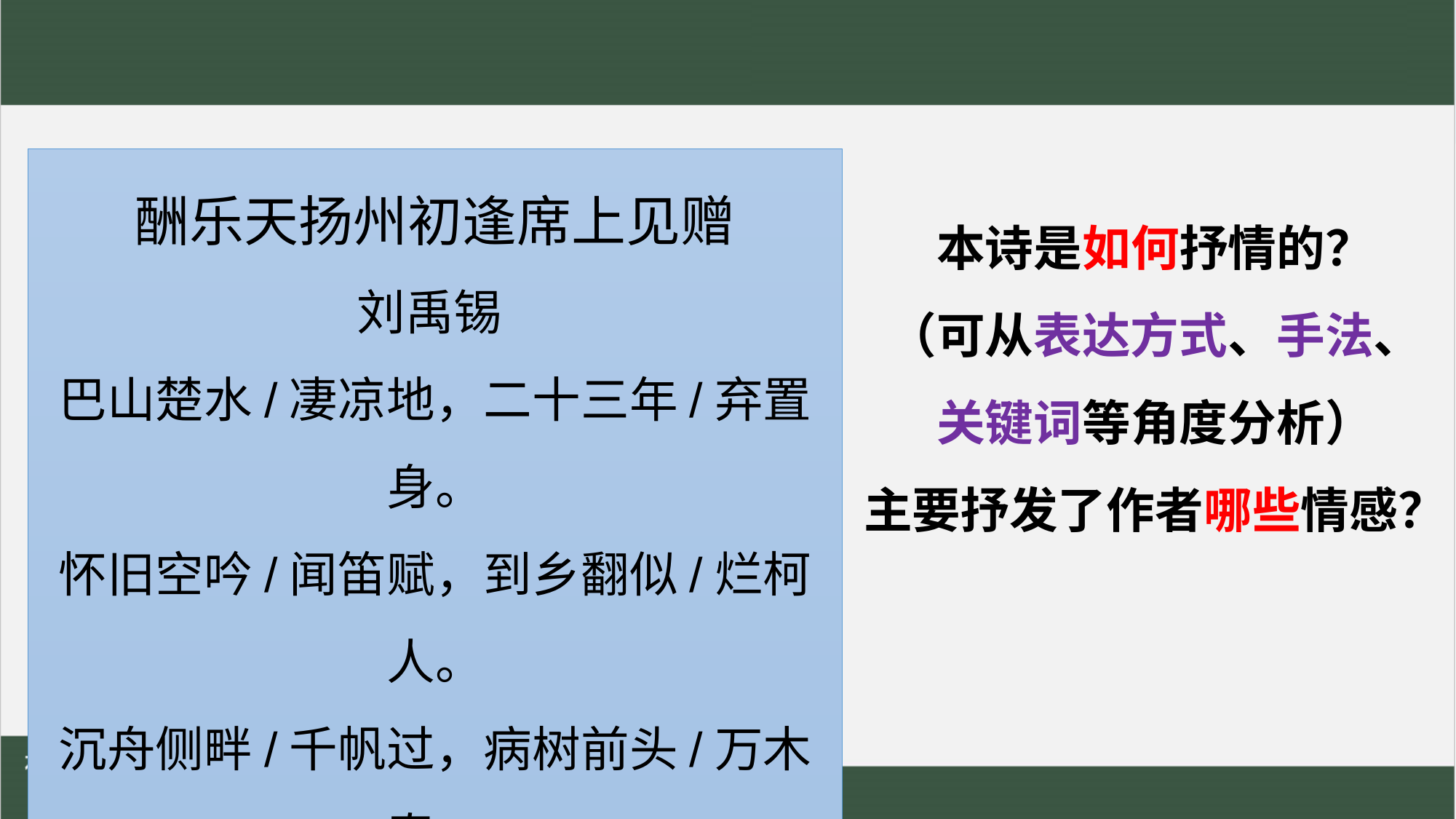

酬乐天扬州初逢席上见赠
刘禹锡
巴山楚水/凄凉地，二十三年/弃置身。
怀旧空吟/闻笛赋，到乡翻似/烂柯人。
沉舟侧畔/千帆过，病树前头/万木春。
今日听君/歌一曲，暂凭杯酒/长精神。
本诗是如何抒情的？
（可从表达方式、手法、
关键词等角度分析）
主要抒发了作者哪些情感？